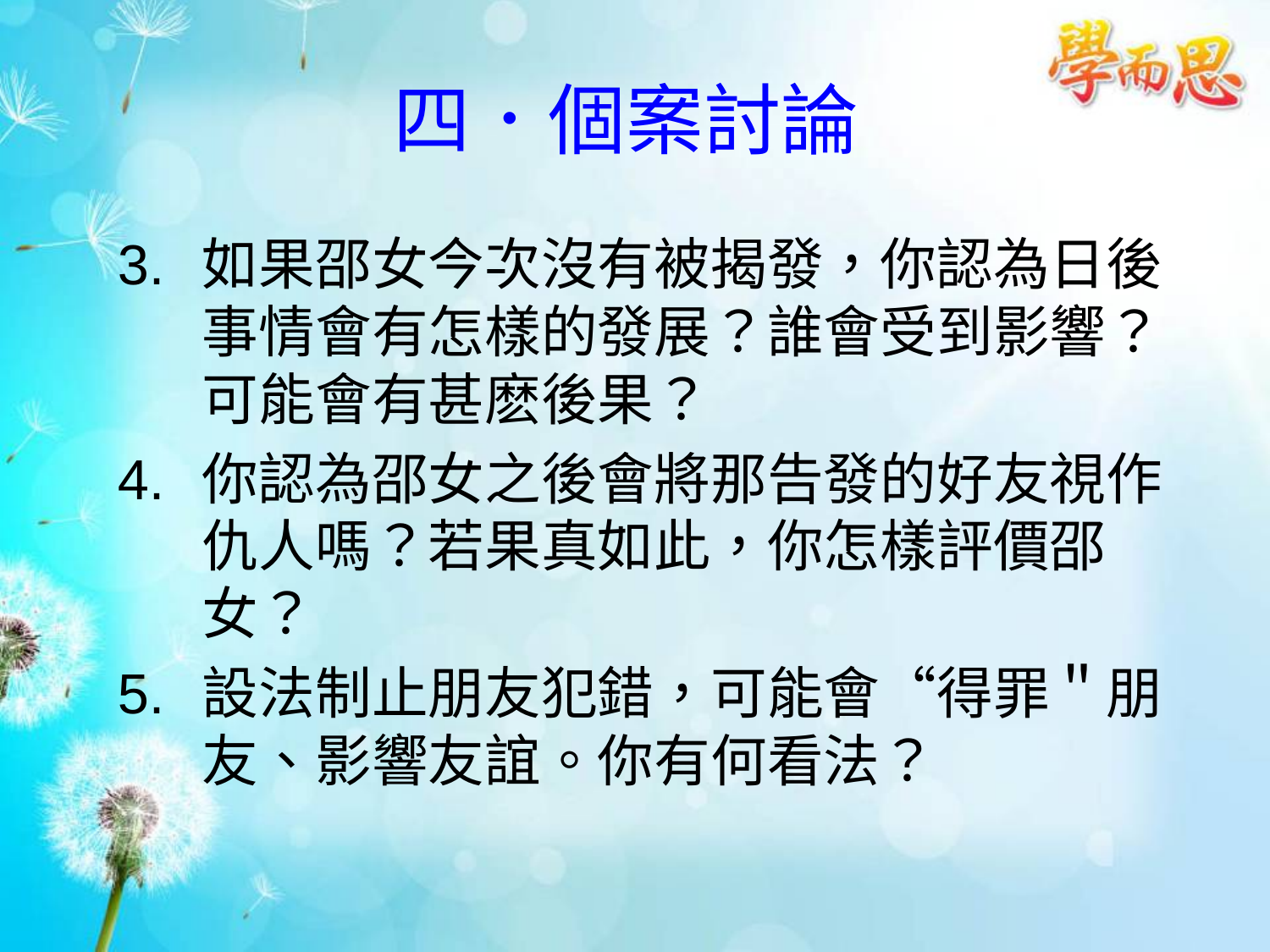

# 四．個案討論
如果邵女今次沒有被揭發，你認為日後事情會有怎樣的發展？誰會受到影響？可能會有甚麽後果？
你認為邵女之後會將那告發的好友視作仇人嗎？若果真如此，你怎樣評價邵女？
設法制止朋友犯錯，可能會“得罪＂朋友、影響友誼。你有何看法？